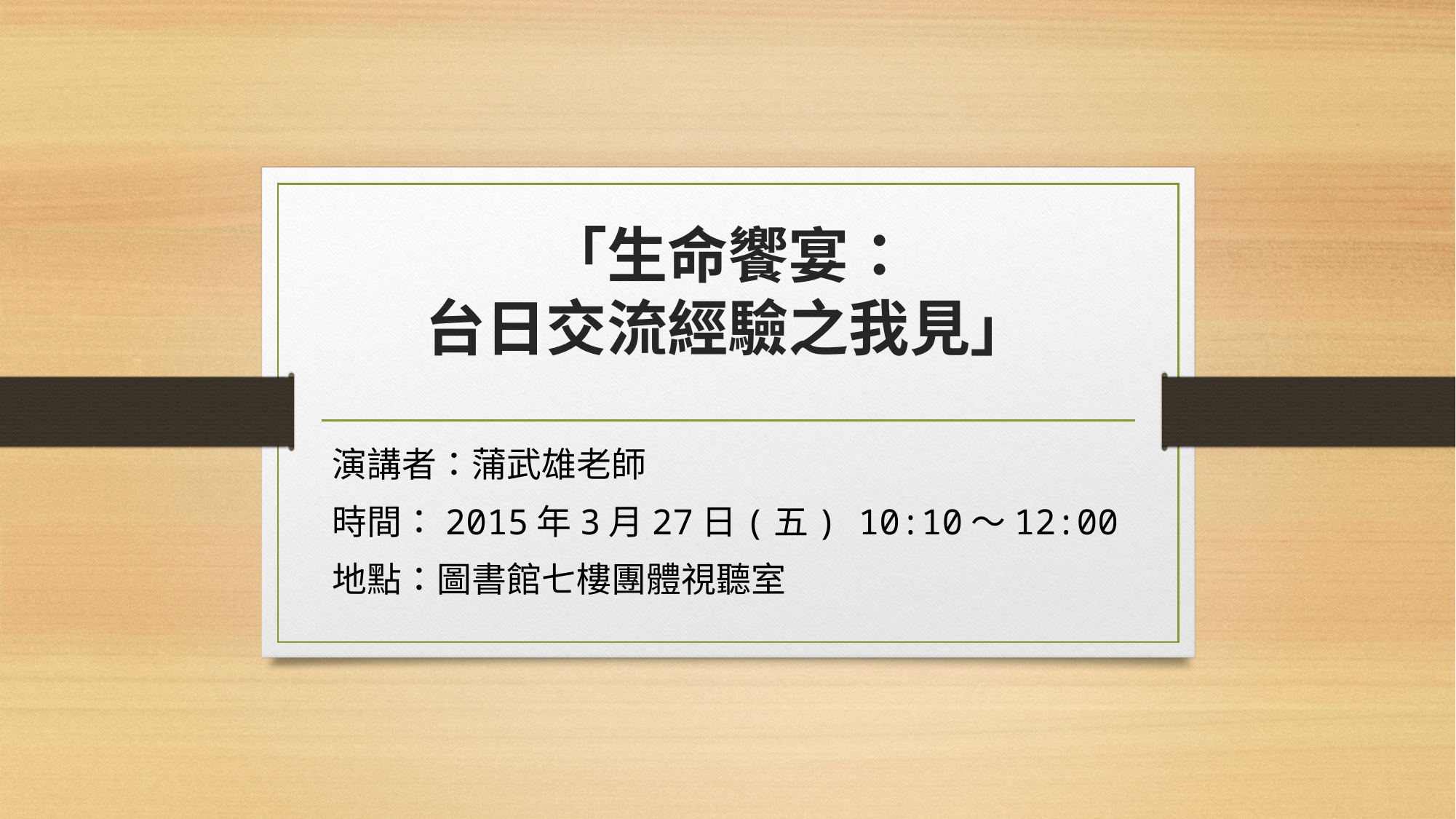

# 「生命饗宴： 台日交流經驗之我見」
演講者：蒲武雄老師
時間：2015年3月27日(五) 10:10～12:00
地點：圖書館七樓團體視聽室